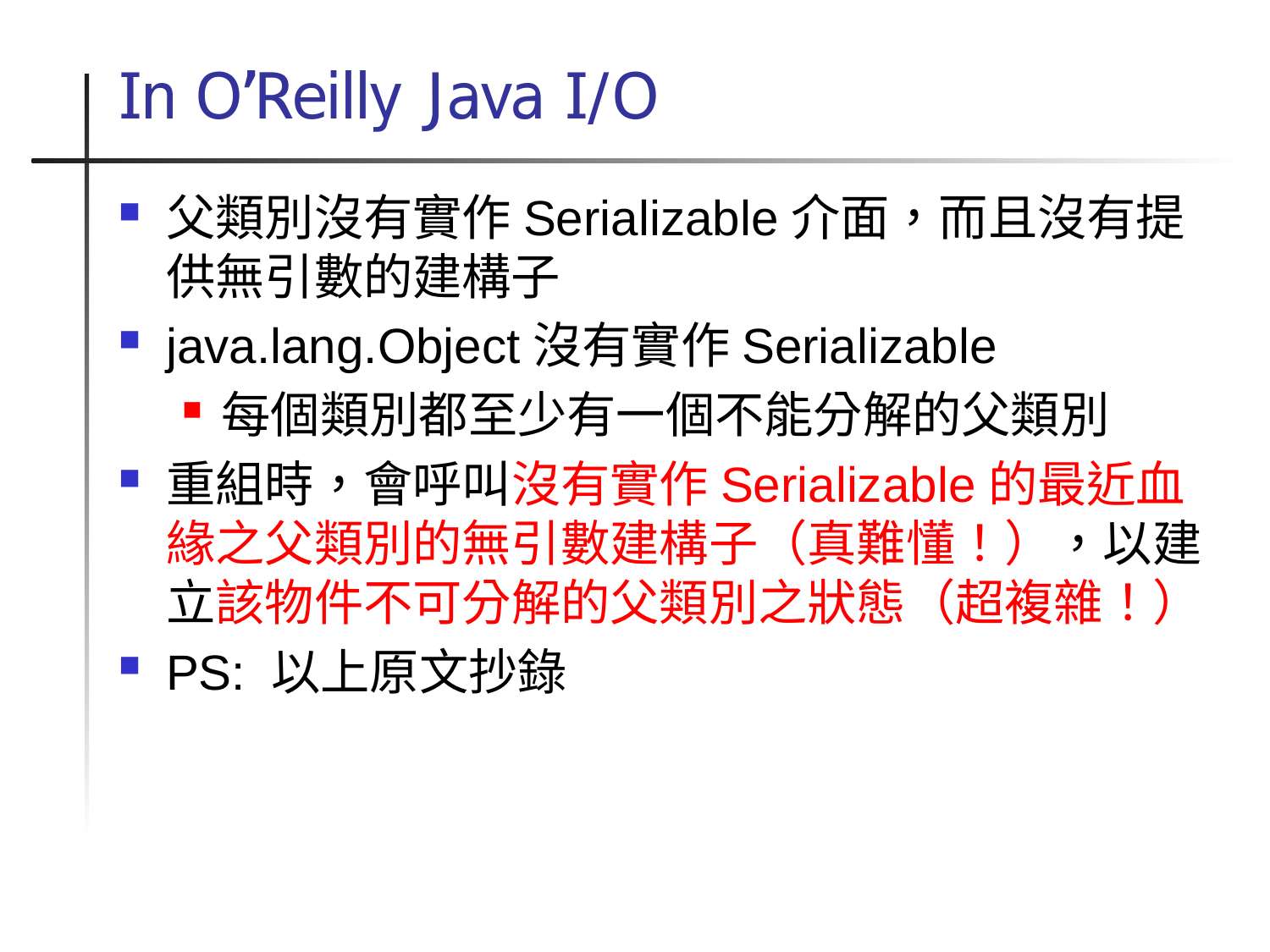

# In O’Reilly Java I/O
父類別沒有實作Serializable介面，而且沒有提供無引數的建構子
java.lang.Object沒有實作Serializable
每個類別都至少有一個不能分解的父類別
重組時，會呼叫沒有實作Serializable的最近血緣之父類別的無引數建構子（真難懂！），以建立該物件不可分解的父類別之狀態（超複雜！）
PS: 以上原文抄錄